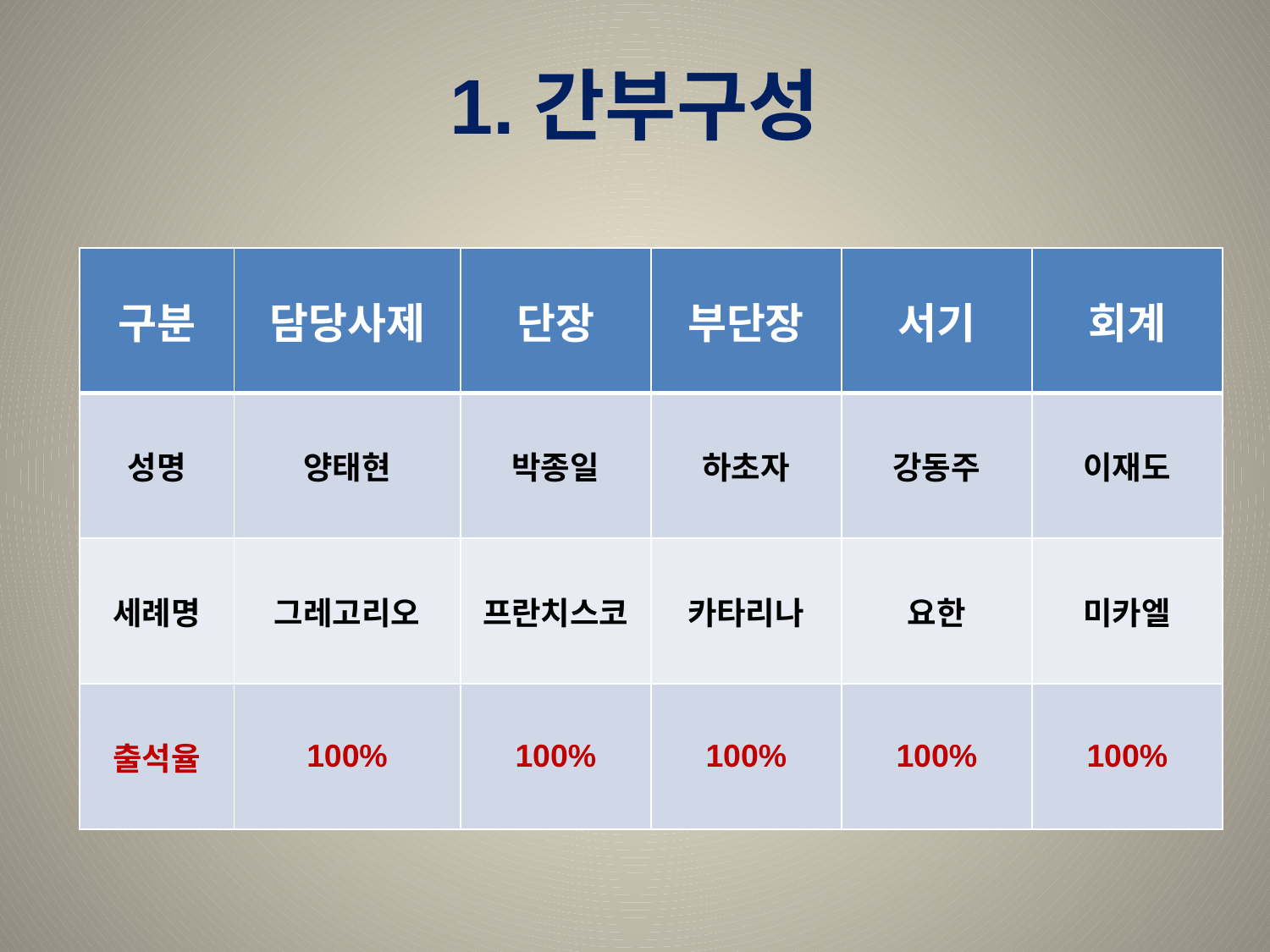

# 1.간부구성
| 구분 | 담당사제 | 단장 | 부단장 | 서기 | 회계 |
| --- | --- | --- | --- | --- | --- |
| 성명 | 양태현 | 박종일 | 하초자 | 강동주 | 이재도 |
| 세례명 | 그레고리오 | 프란치스코 | 카타리나 | 요한 | 미카엘 |
| 출석율 | 100% | 100% | 100% | 100% | 100% |